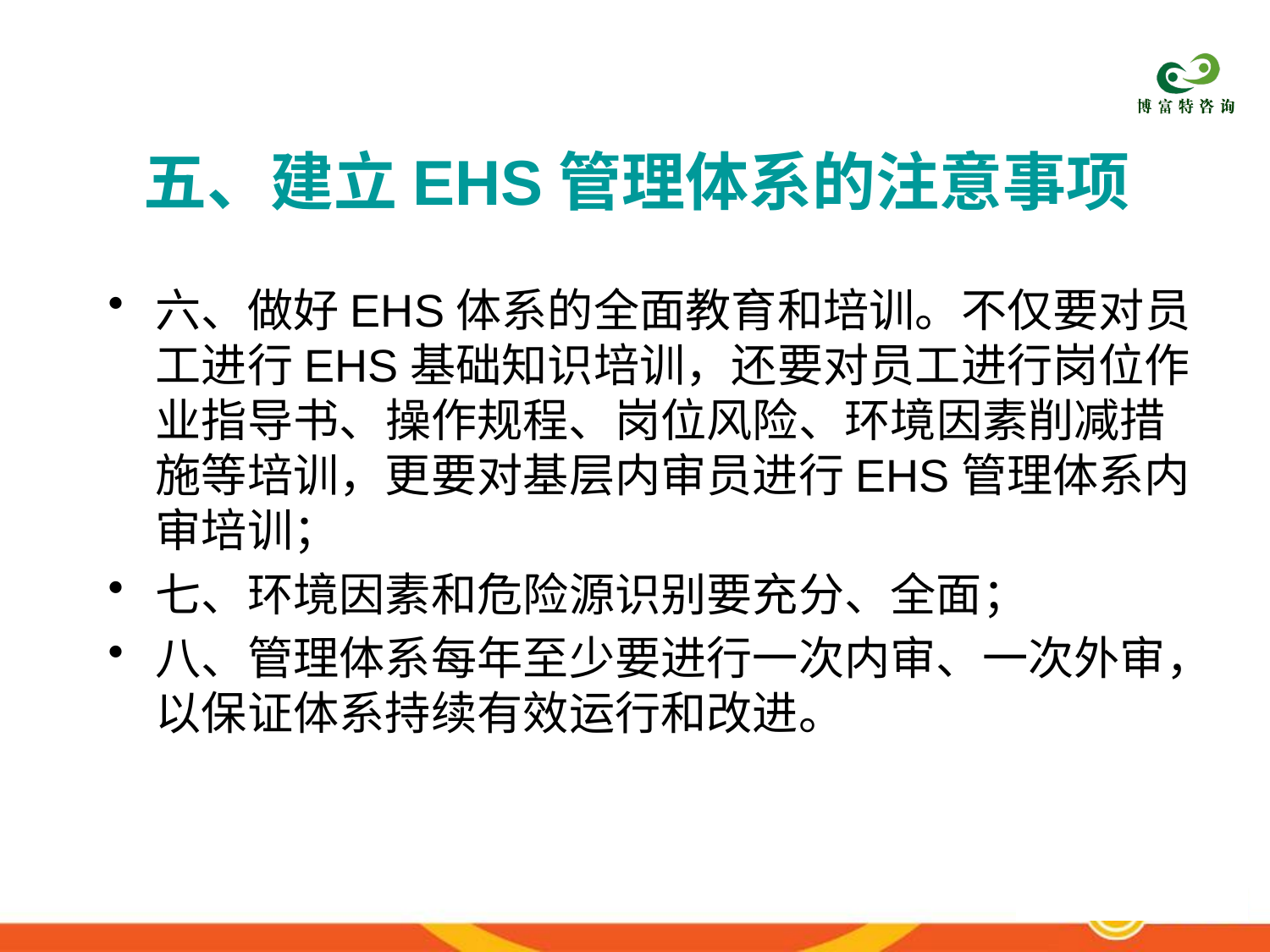

五、建立EHS管理体系的注意事项
六、做好EHS体系的全面教育和培训。不仅要对员工进行EHS基础知识培训，还要对员工进行岗位作业指导书、操作规程、岗位风险、环境因素削减措施等培训，更要对基层内审员进行EHS管理体系内审培训；
七、环境因素和危险源识别要充分、全面；
八、管理体系每年至少要进行一次内审、一次外审，以保证体系持续有效运行和改进。